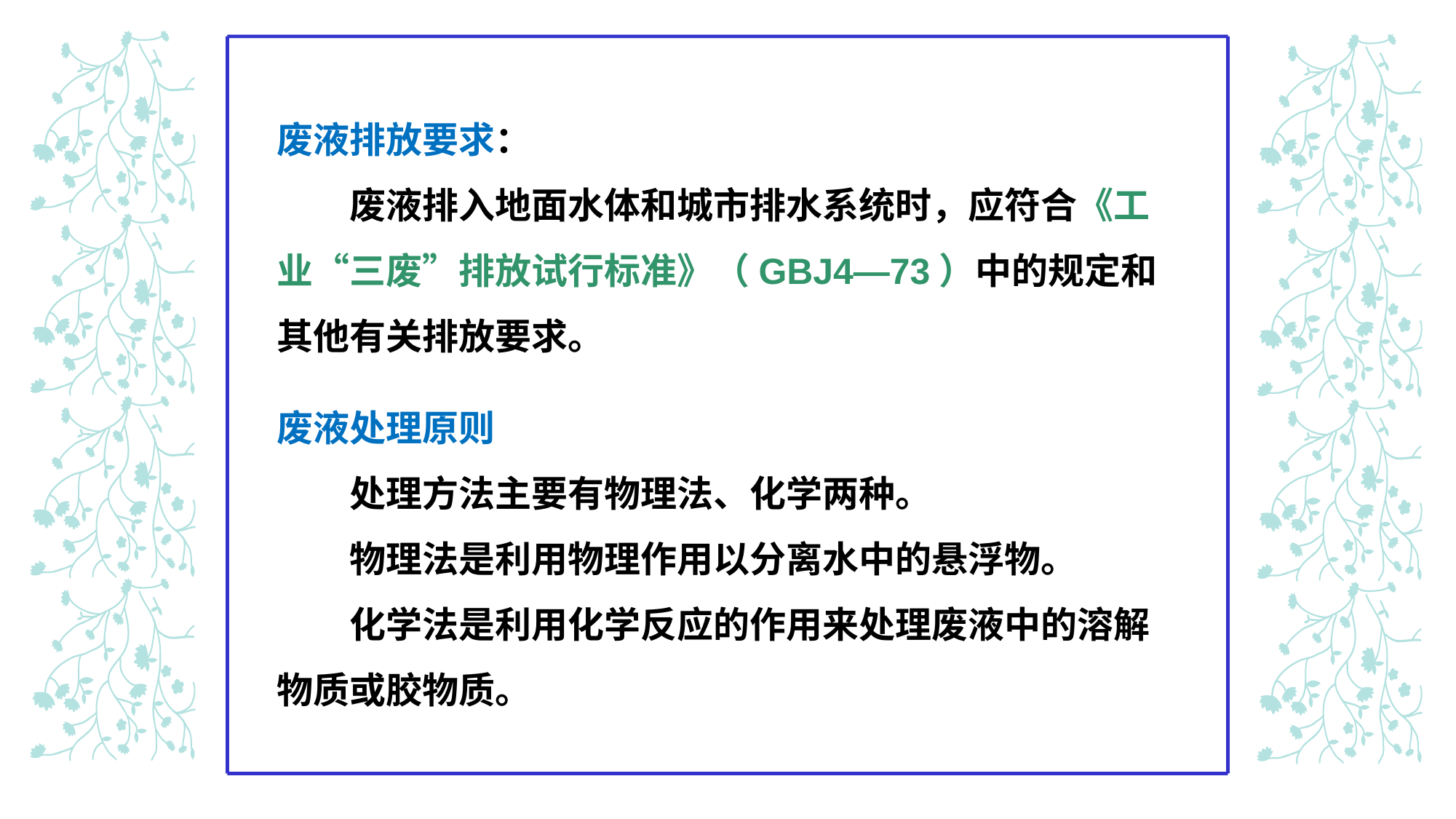

废液排放要求：
废液排入地面水体和城市排水系统时，应符合《工业“三废”排放试行标准》（GBJ4—73）中的规定和其他有关排放要求。

废液处理原则
处理方法主要有物理法、化学两种。
物理法是利用物理作用以分离水中的悬浮物。
化学法是利用化学反应的作用来处理废液中的溶解物质或胶物质。